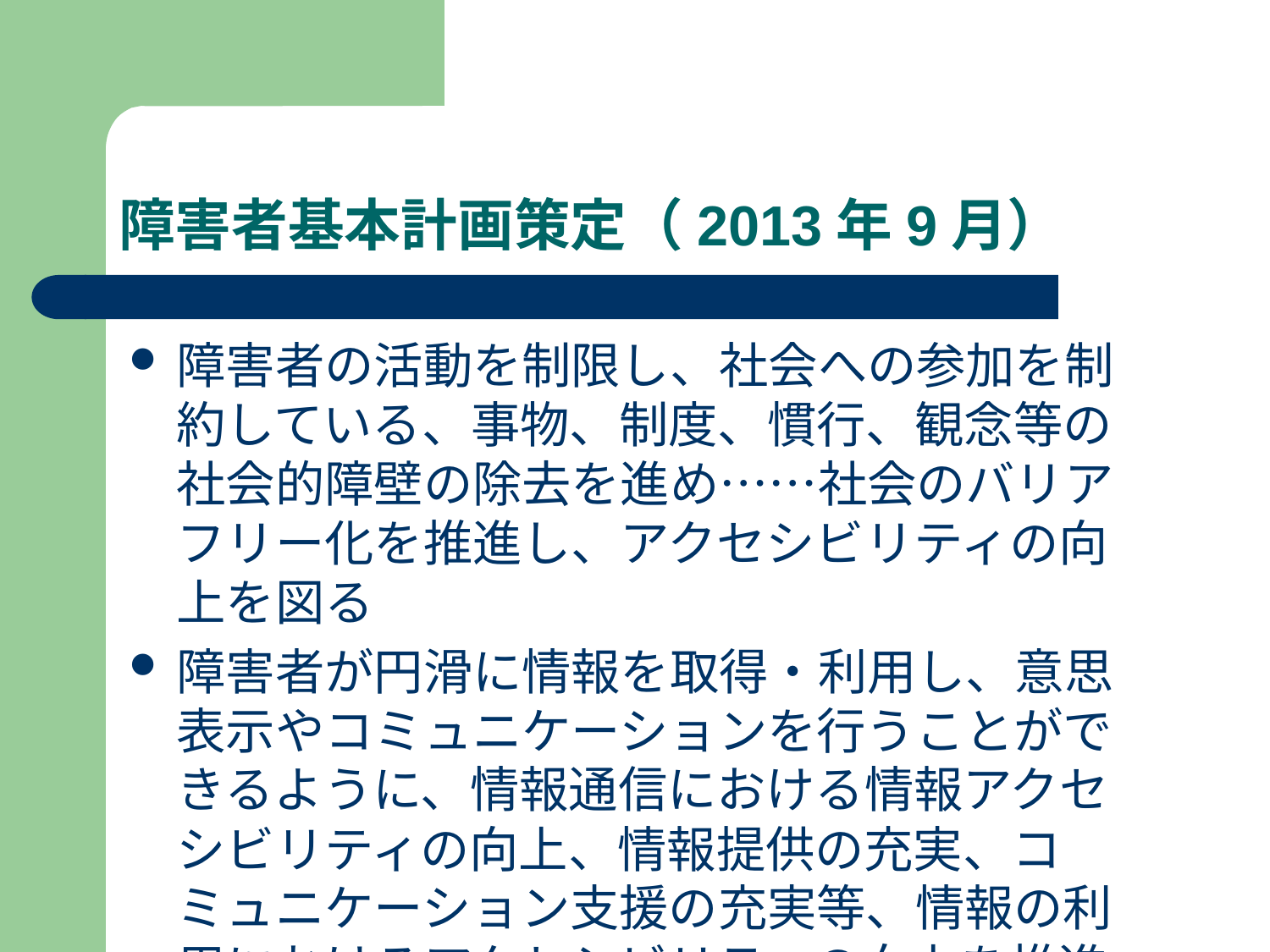

# 障害者基本計画策定（2013年9月）
障害者の活動を制限し、社会への参加を制約している、事物、制度、慣行、観念等の社会的障壁の除去を進め……社会のバリアフリー化を推進し、アクセシビリティの向上を図る
障害者が円滑に情報を取得・利用し、意思表示やコミュニケーションを行うことができるように、情報通信における情報アクセシビリティの向上、情報提供の充実、コミュニケーション支援の充実等、情報の利用におけるアクセシビリティの向上を推進する